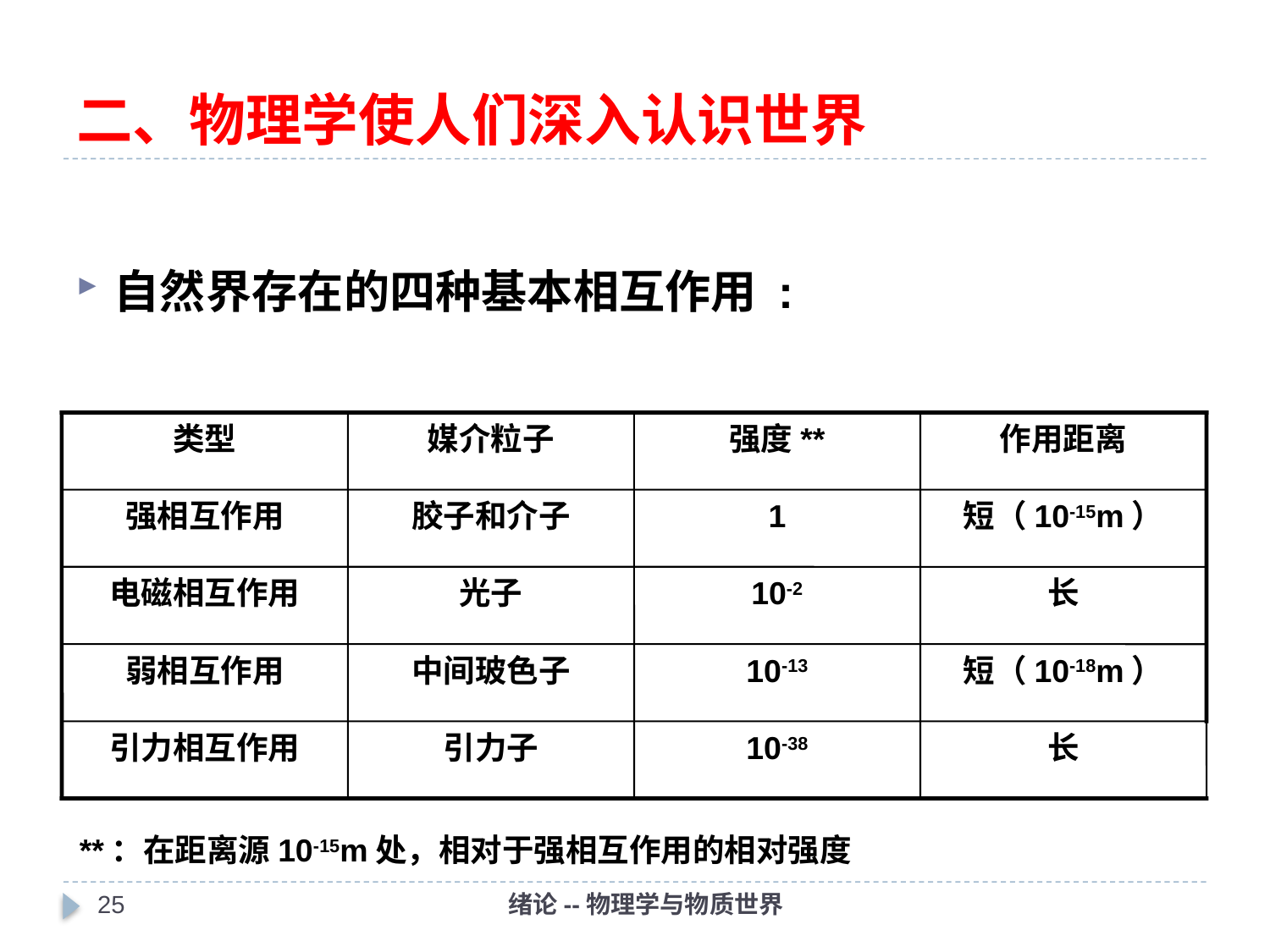

# 二、物理学使人们深入认识世界

自然界存在的四种基本相互作用 :
类型

媒介粒子

强度**

作用距离

强相互作用

胶子和介子
1
短（10-15m）
电磁相互作用

光子
10-2
长
弱相互作用

中间玻色子
10-13
短（10-18m）
引力相互作用

引力子
10-38
长

**：在距离源10-15m处，相对于强相互作用的相对强度
25
绪论--物理学与物质世界